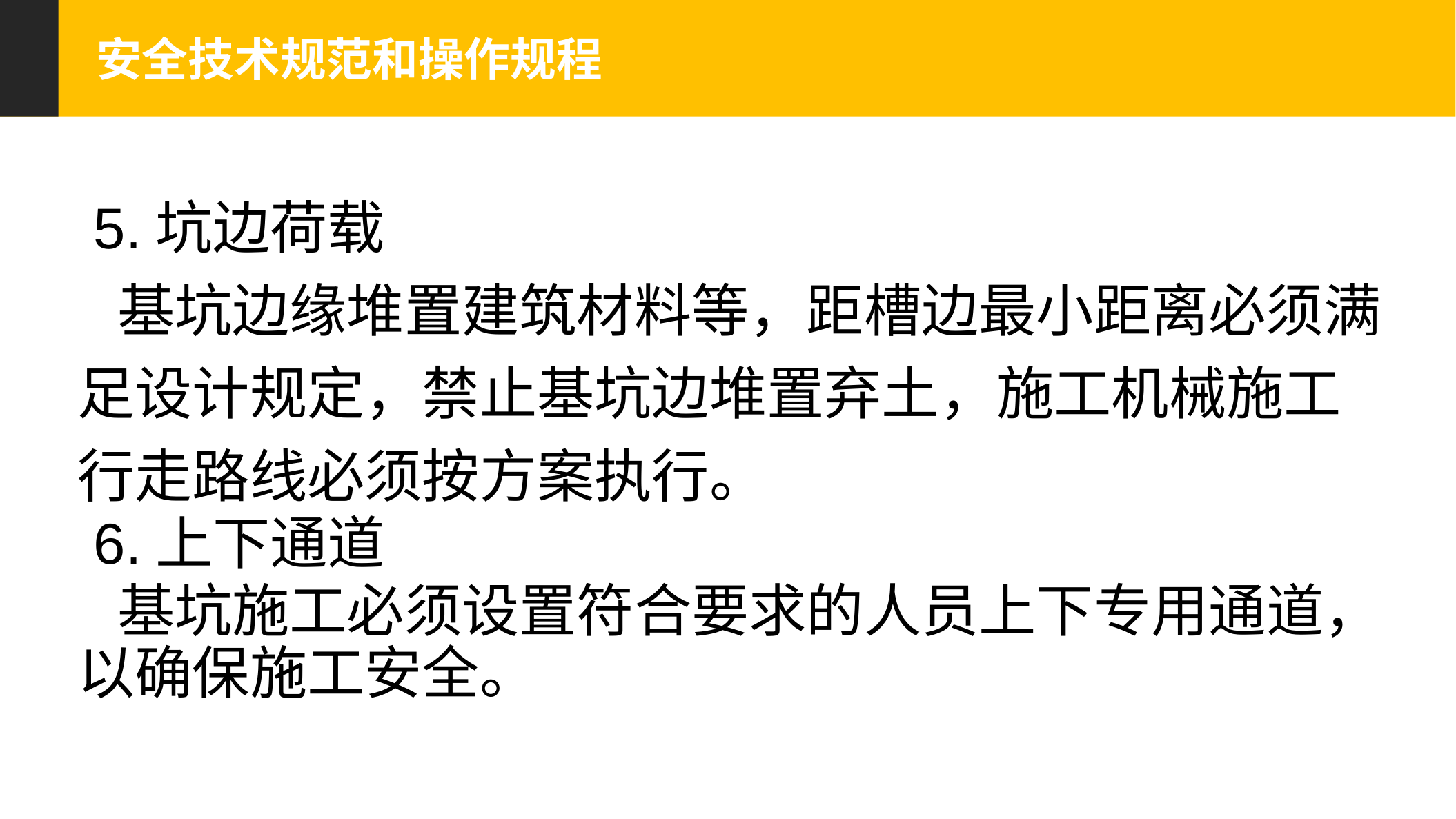

安全技术规范和操作规程
 5.坑边荷载
  基坑边缘堆置建筑材料等，距槽边最小距离必须满足设计规定，禁止基坑边堆置弃土，施工机械施工行走路线必须按方案执行。
 6.上下通道
  基坑施工必须设置符合要求的人员上下专用通道，以确保施工安全。